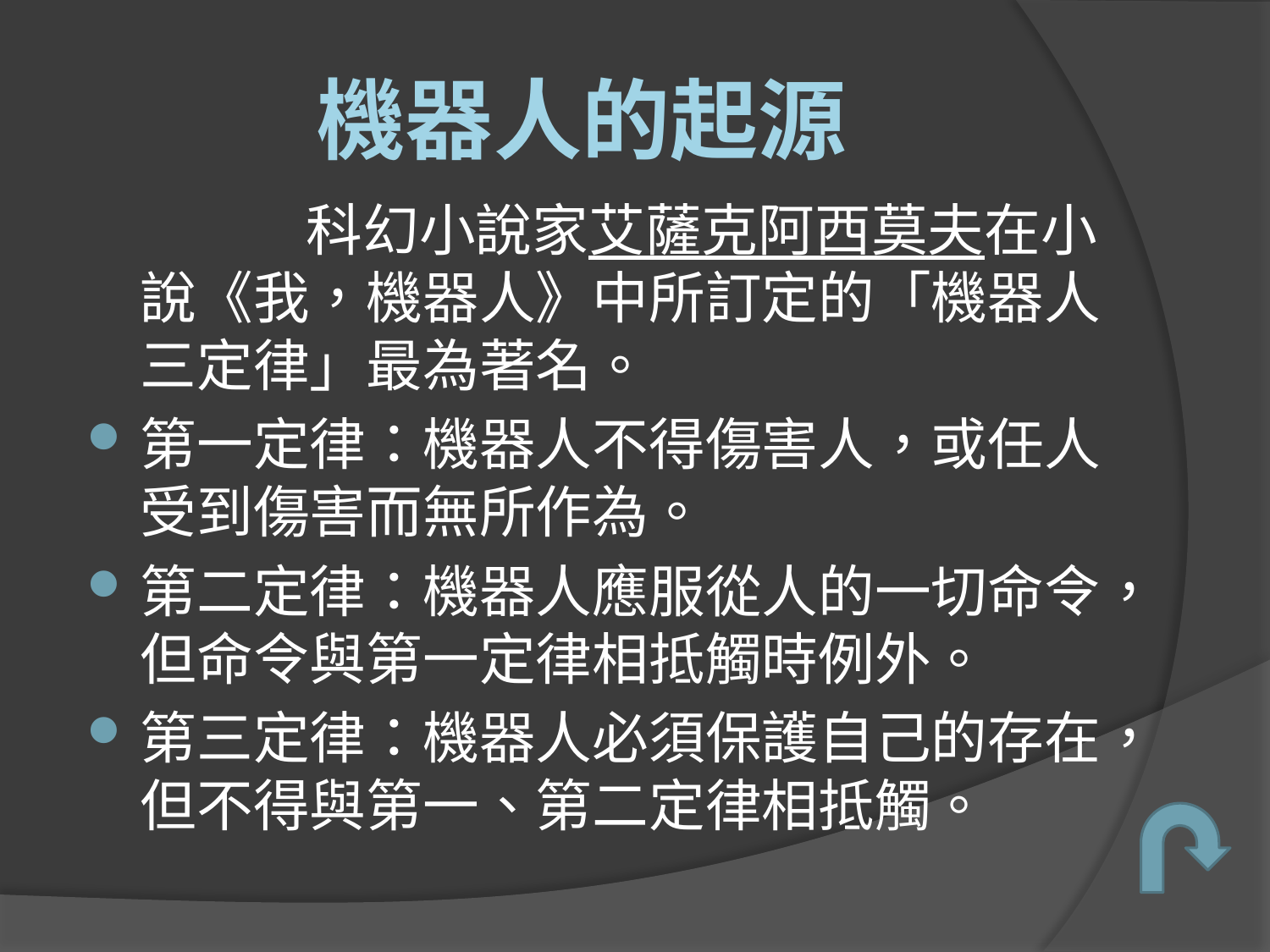

# 機器人的起源
		  科幻小說家艾薩克阿西莫夫在小說《我，機器人》中所訂定的「機器人三定律」最為著名。
第一定律：機器人不得傷害人，或任人受到傷害而無所作為。
第二定律：機器人應服從人的一切命令，但命令與第一定律相抵觸時例外。
第三定律：機器人必須保護自己的存在，但不得與第一、第二定律相抵觸。